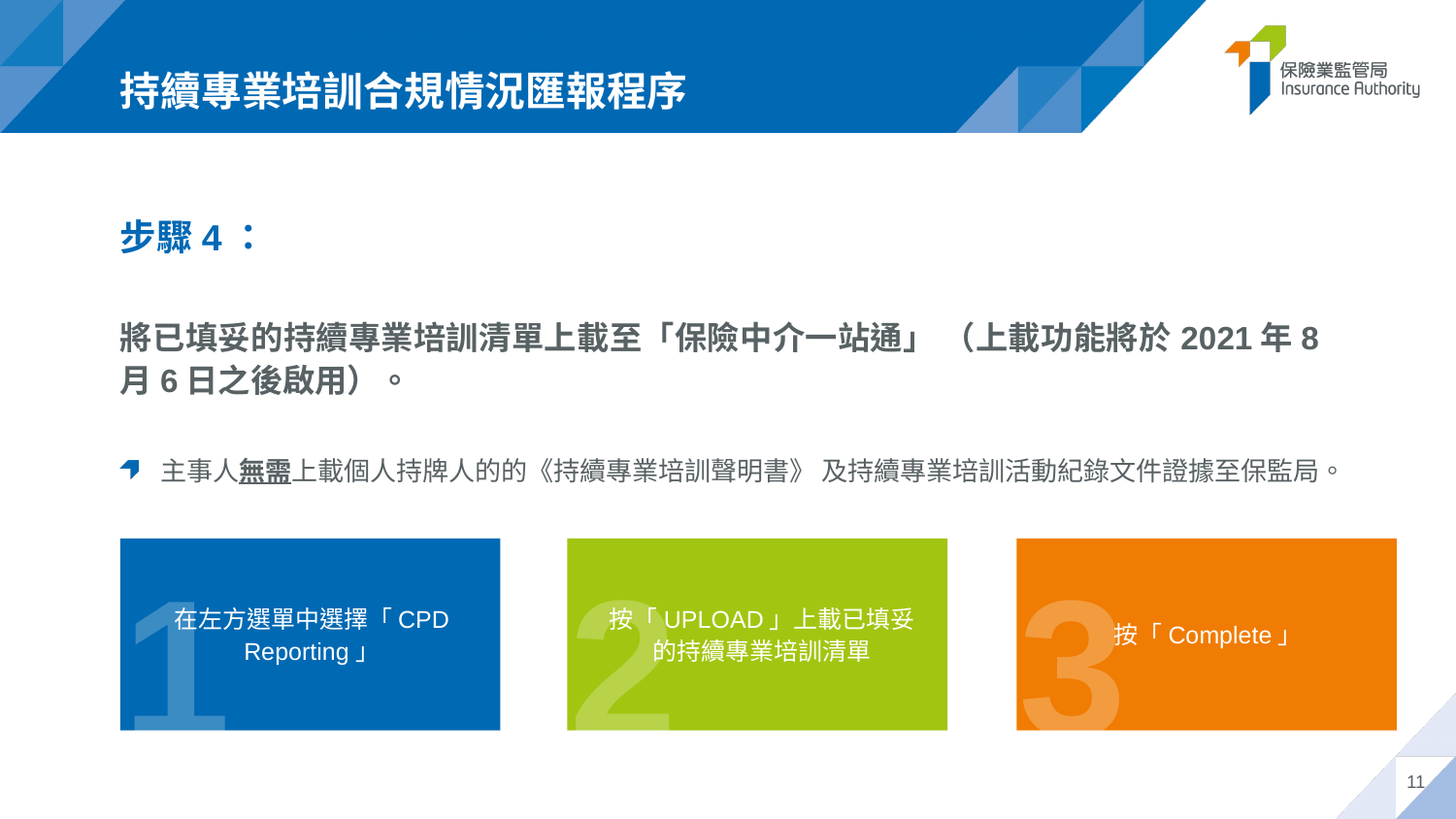

# 持續專業培訓合規情況匯報程序
步驟4：
將已填妥的持續專業培訓清單上載至「保險中介一站通」 （上載功能將於2021年8月6日之後啟用）。
主事人無需上載個人持牌人的的《持續專業培訓聲明書》 及持續專業培訓活動紀錄文件證據至保監局。

1
在左方選單中選擇「CPD Reporting」

2
按「UPLOAD」上載已填妥的持續專業培訓清單

3
按「Complete」
11